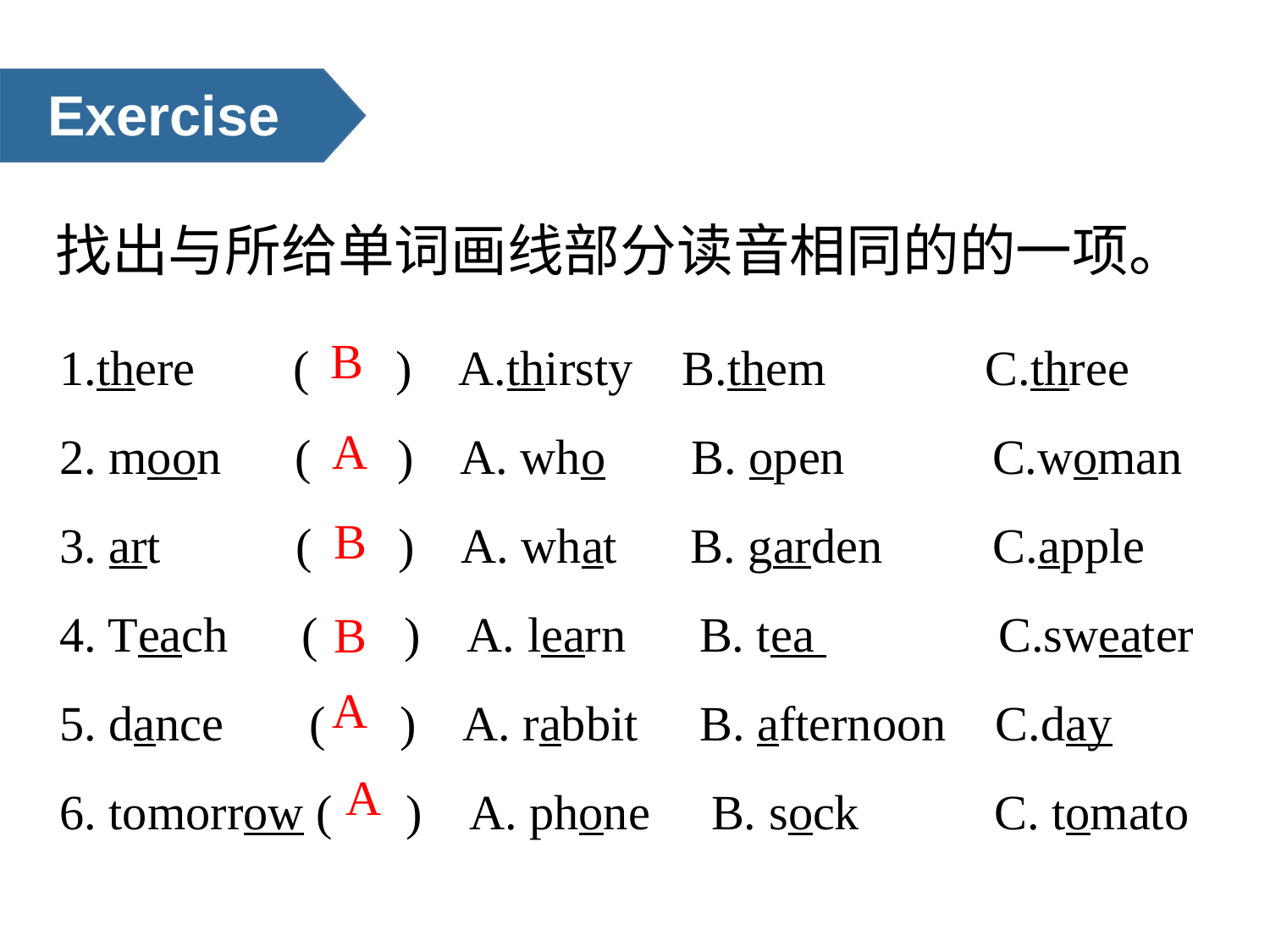

Exercise
找出与所给单词画线部分读音相同的的一项。
1.there        (       )    A.thirsty    B.them             C.three
2. moon      (       )    A. who       B. open            C.woman
3. art           (       )    A. what      B. garden         C.apple
4. Teach      (       )    A. learn      B. tea               C.sweater
5. dance       (      )    A. rabbit     B. afternoon    C.day
6. tomorrow (      )    A. phone     B. sock           C. tomato
B
A
B
B
A
A